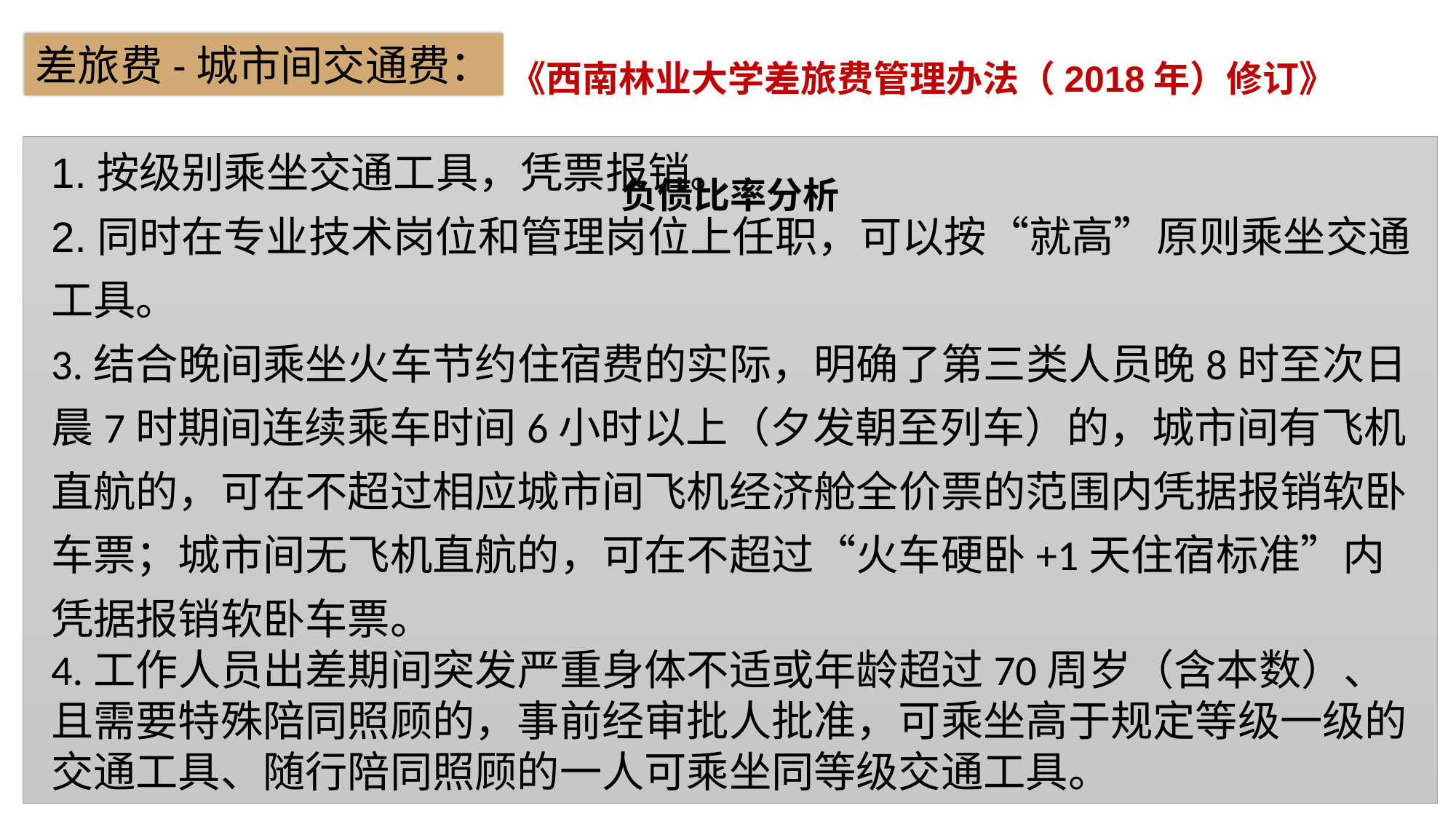

差旅费-城市间交通费：
《西南林业大学差旅费管理办法（2018年）修订》

### Chart: 负债比率分析

| Category |
|---|
1.按级别乘坐交通工具，凭票报销。
2.同时在专业技术岗位和管理岗位上任职，可以按“就高”原则乘坐交通工具。
3.结合晚间乘坐火车节约住宿费的实际，明确了第三类人员晚8时至次日晨7时期间连续乘车时间6小时以上（夕发朝至列车）的，城市间有飞机直航的，可在不超过相应城市间飞机经济舱全价票的范围内凭据报销软卧车票；城市间无飞机直航的，可在不超过“火车硬卧+1天住宿标准”内凭据报销软卧车票。
4.工作人员出差期间突发严重身体不适或年龄超过70周岁（含本数）、且需要特殊陪同照顾的，事前经审批人批准，可乘坐高于规定等级一级的交通工具、随行陪同照顾的一人可乘坐同等级交通工具。